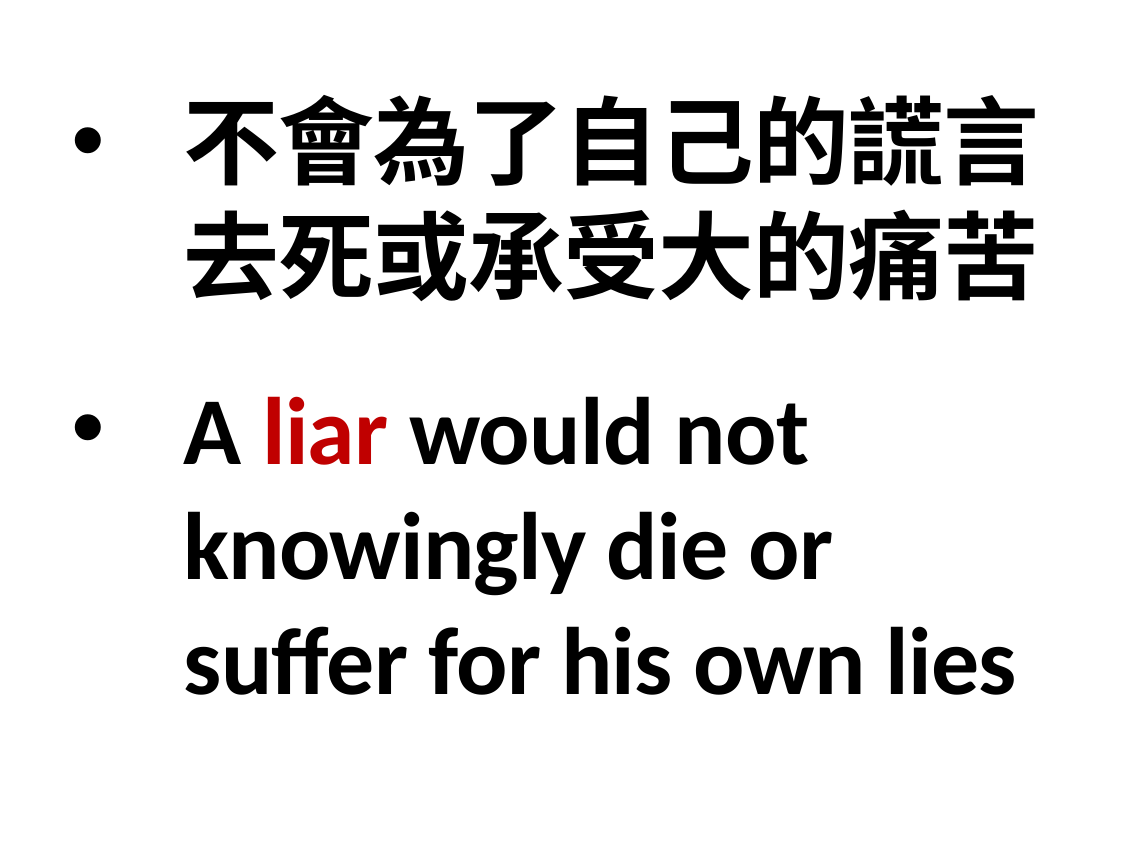

不會為了自己的謊言去死或承受大的痛苦

A liar would not knowingly die or suffer for his own lies